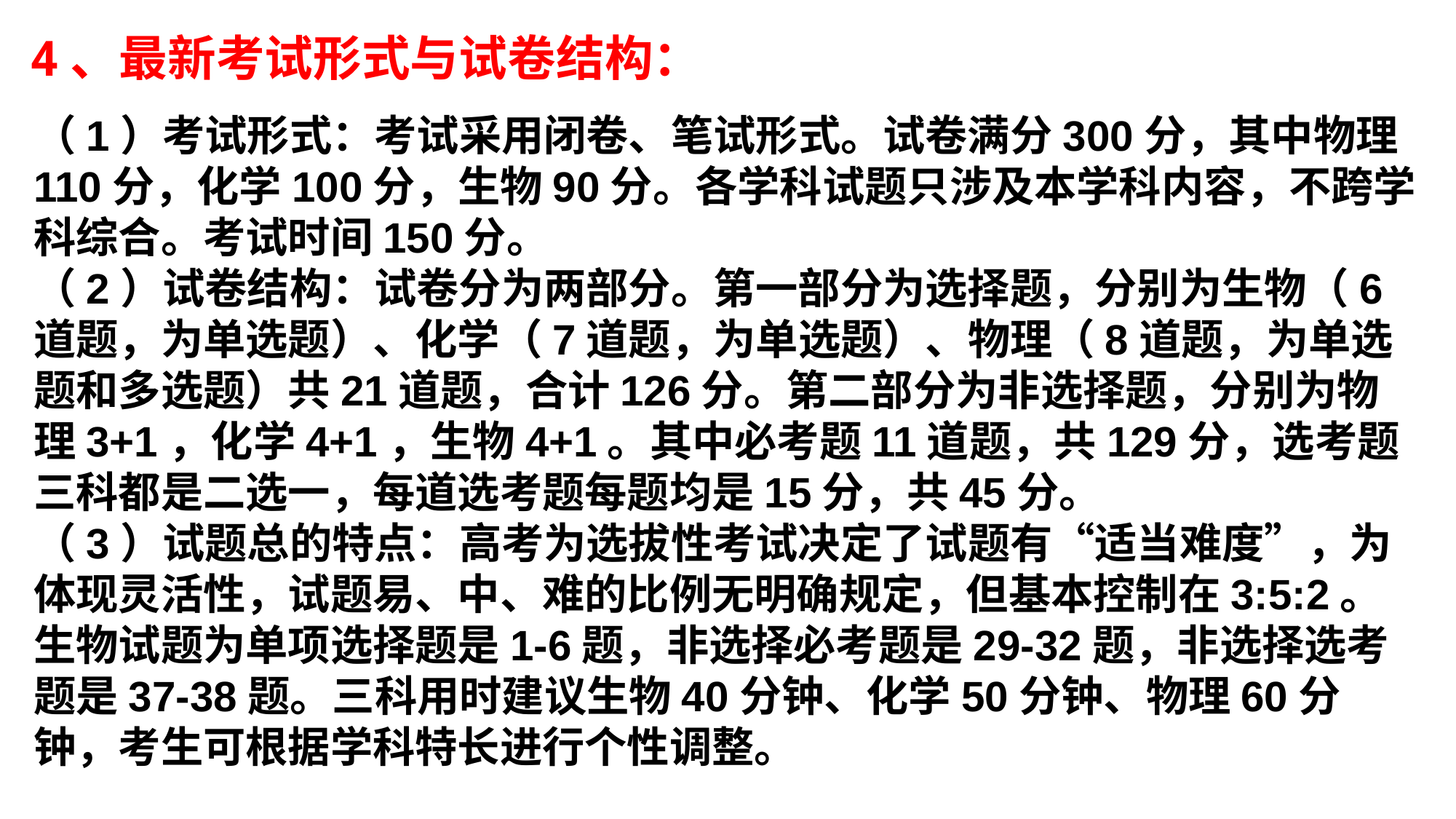

4、最新考试形式与试卷结构：
（1）考试形式：考试采用闭卷、笔试形式。试卷满分300分，其中物理110分，化学100分，生物90分。各学科试题只涉及本学科内容，不跨学科综合。考试时间150分。
（2）试卷结构：试卷分为两部分。第一部分为选择题，分别为生物（6道题，为单选题）、化学（7道题，为单选题）、物理（8道题，为单选题和多选题）共21道题，合计126分。第二部分为非选择题，分别为物理3+1，化学4+1，生物4+1。其中必考题11道题，共129分，选考题三科都是二选一，每道选考题每题均是15分，共45分。
（3）试题总的特点：高考为选拔性考试决定了试题有“适当难度”，为体现灵活性，试题易、中、难的比例无明确规定，但基本控制在3:5:2。生物试题为单项选择题是1-6题，非选择必考题是29-32题，非选择选考题是37-38题。三科用时建议生物40分钟、化学50分钟、物理60分钟，考生可根据学科特长进行个性调整。